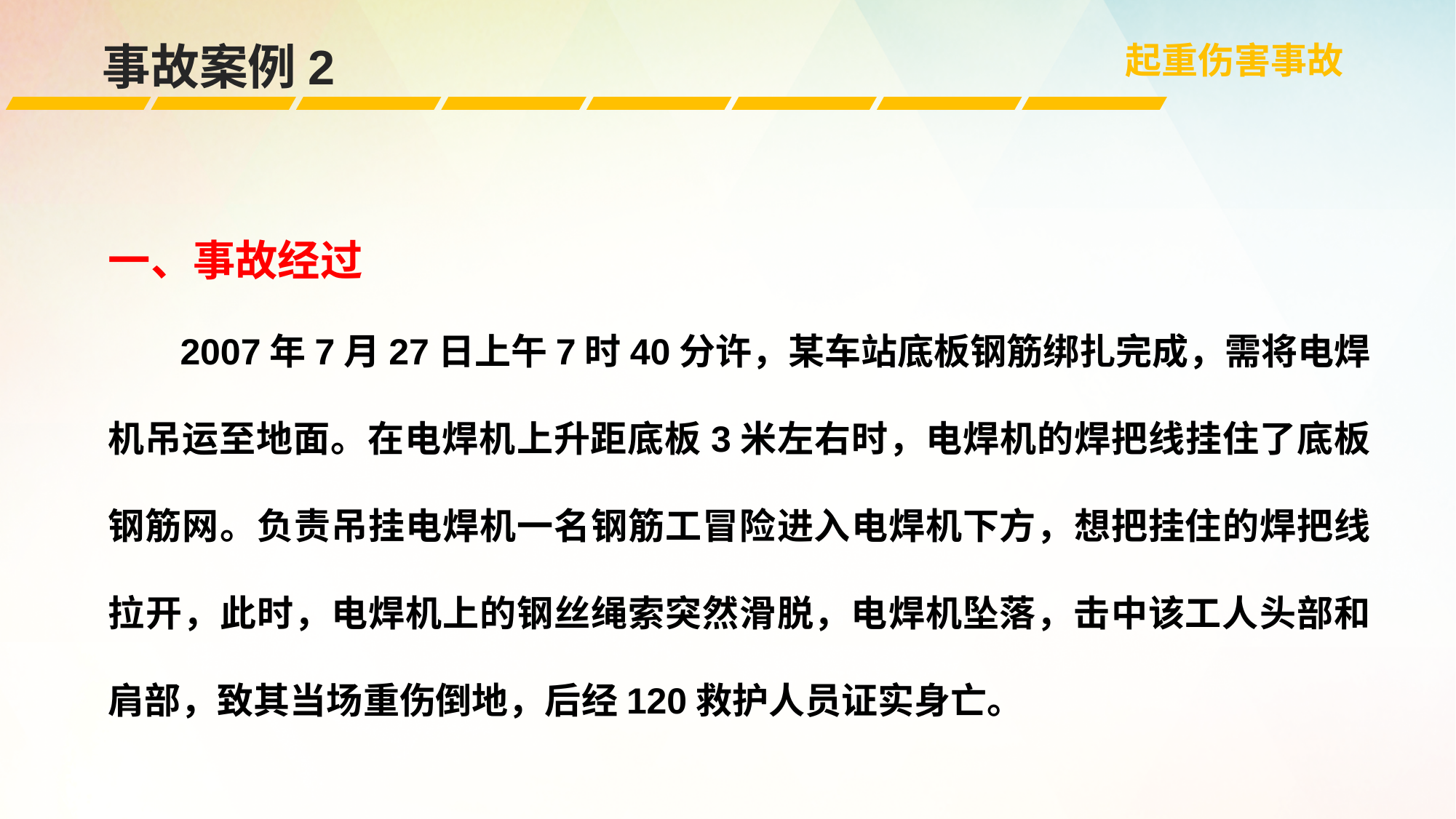

事故案例2
起重伤害事故
一、事故经过
       2007年7月27日上午7时40分许，某车站底板钢筋绑扎完成，需将电焊机吊运至地面。在电焊机上升距底板3米左右时，电焊机的焊把线挂住了底板钢筋网。负责吊挂电焊机一名钢筋工冒险进入电焊机下方，想把挂住的焊把线拉开，此时，电焊机上的钢丝绳索突然滑脱，电焊机坠落，击中该工人头部和肩部，致其当场重伤倒地，后经120救护人员证实身亡。